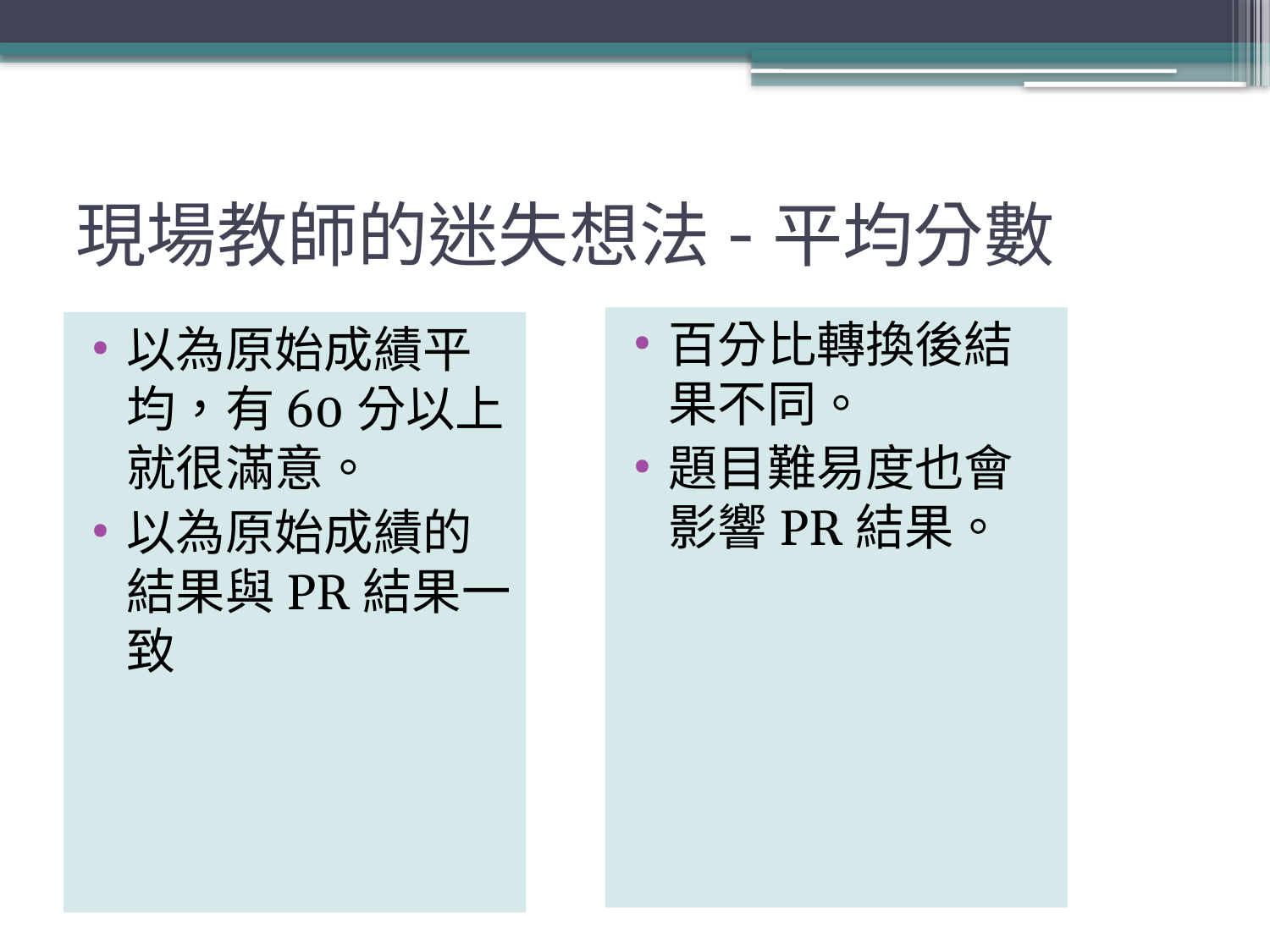

# 現場教師的迷失想法-平均分數
百分比轉換後結果不同。
題目難易度也會影響PR結果。

以為原始成績平均，有60分以上就很滿意。
以為原始成績的結果與PR結果一致